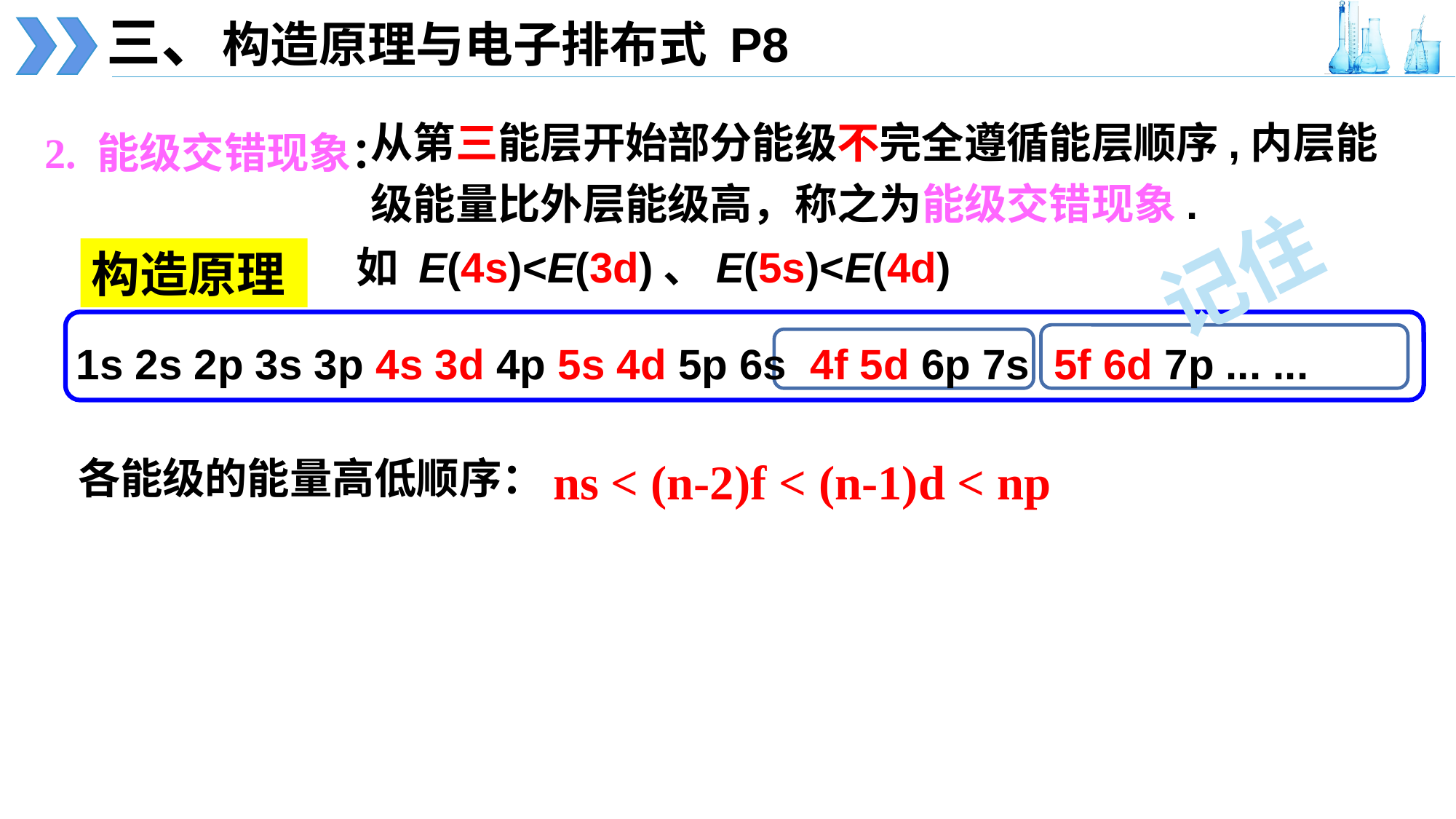

三、构造原理与电子排布式 P8
从第三能层开始部分能级不完全遵循能层顺序,内层能级能量比外层能级高，称之为能级交错现象.
2. 能级交错现象：
记住
如 E(4s)<E(3d)、E(5s)<E(4d)
构造原理
1s 2s 2p 3s 3p 4s 3d 4p 5s 4d 5p 6s  4f 5d 6p 7s  5f 6d 7p ... ...

各能级的能量高低顺序：
ns < (n-2)f < (n-1)d < np